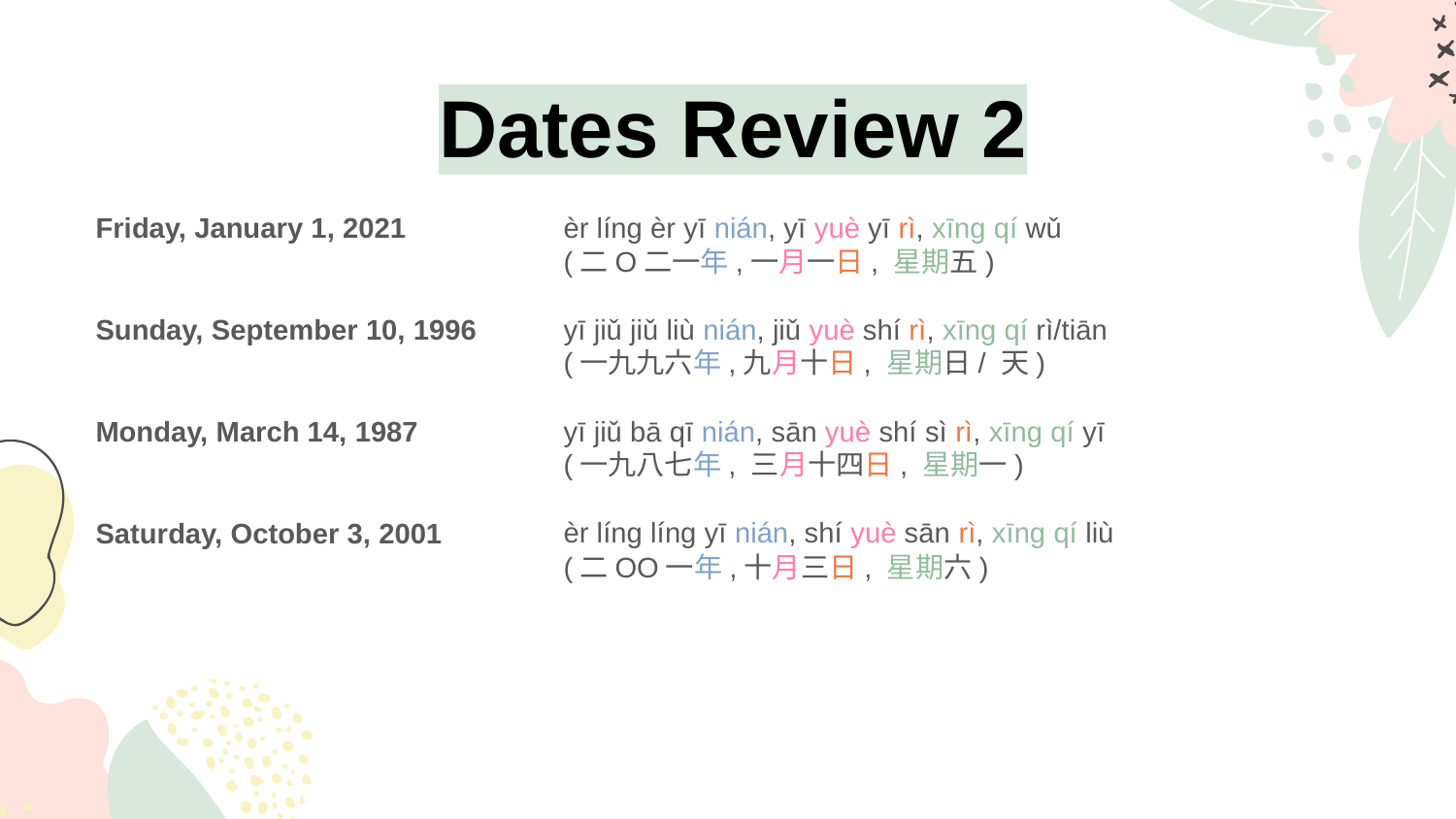

# Dates Review 2
Friday, January 1, 2021

Sunday, September 10, 1996

Monday, March 14, 1987

Saturday, October 3, 2001

èr líng èr yī nián, yī yuè yī rì, xīng qí wǔ
(二O二一年,一月一日, 星期五)

yī jiǔ jiǔ liù nián, jiǔ yuè shí rì, xīng qí rì/tiān
(一九九六年,九月十日, 星期日/ 天)

yī jiǔ bā qī nián, sān yuè shí sì rì, xīng qí yī
(一九八七年, 三月十四日, 星期一)

èr líng líng yī nián, shí yuè sān rì, xīng qí liù
(二OO一年,十月三日, 星期六)